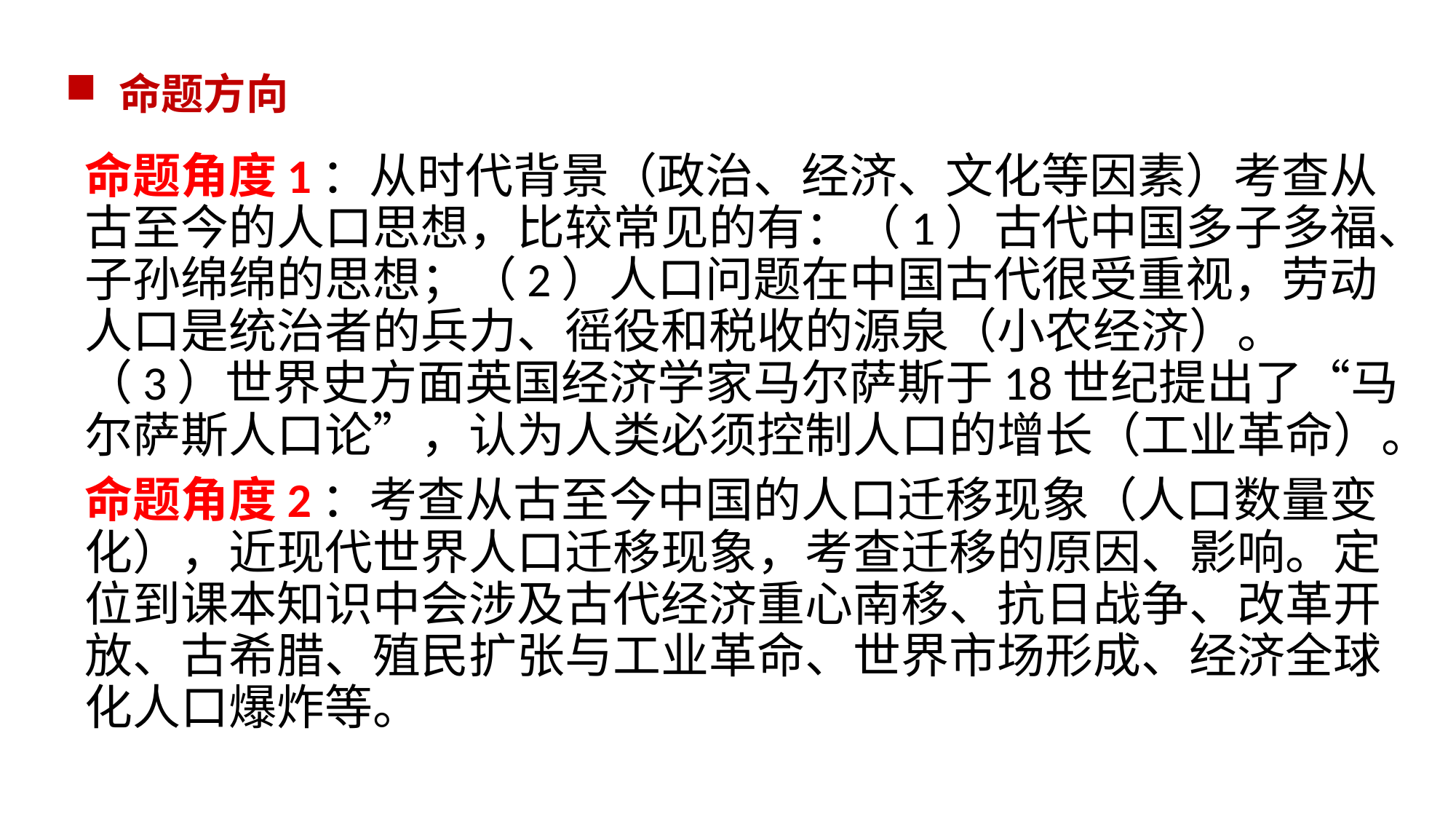

命题方向
命题角度1：从时代背景（政治、经济、文化等因素）考查从古至今的人口思想，比较常见的有：（1）古代中国多子多福、子孙绵绵的思想；（2）人口问题在中国古代很受重视，劳动人口是统治者的兵力、徭役和税收的源泉（小农经济）。（3）世界史方面英国经济学家马尔萨斯于18世纪提出了“马尔萨斯人口论”，认为人类必须控制人口的增长（工业革命）。
命题角度2：考查从古至今中国的人口迁移现象（人口数量变化），近现代世界人口迁移现象，考查迁移的原因、影响。定位到课本知识中会涉及古代经济重心南移、抗日战争、改革开放、古希腊、殖民扩张与工业革命、世界市场形成、经济全球化人口爆炸等。